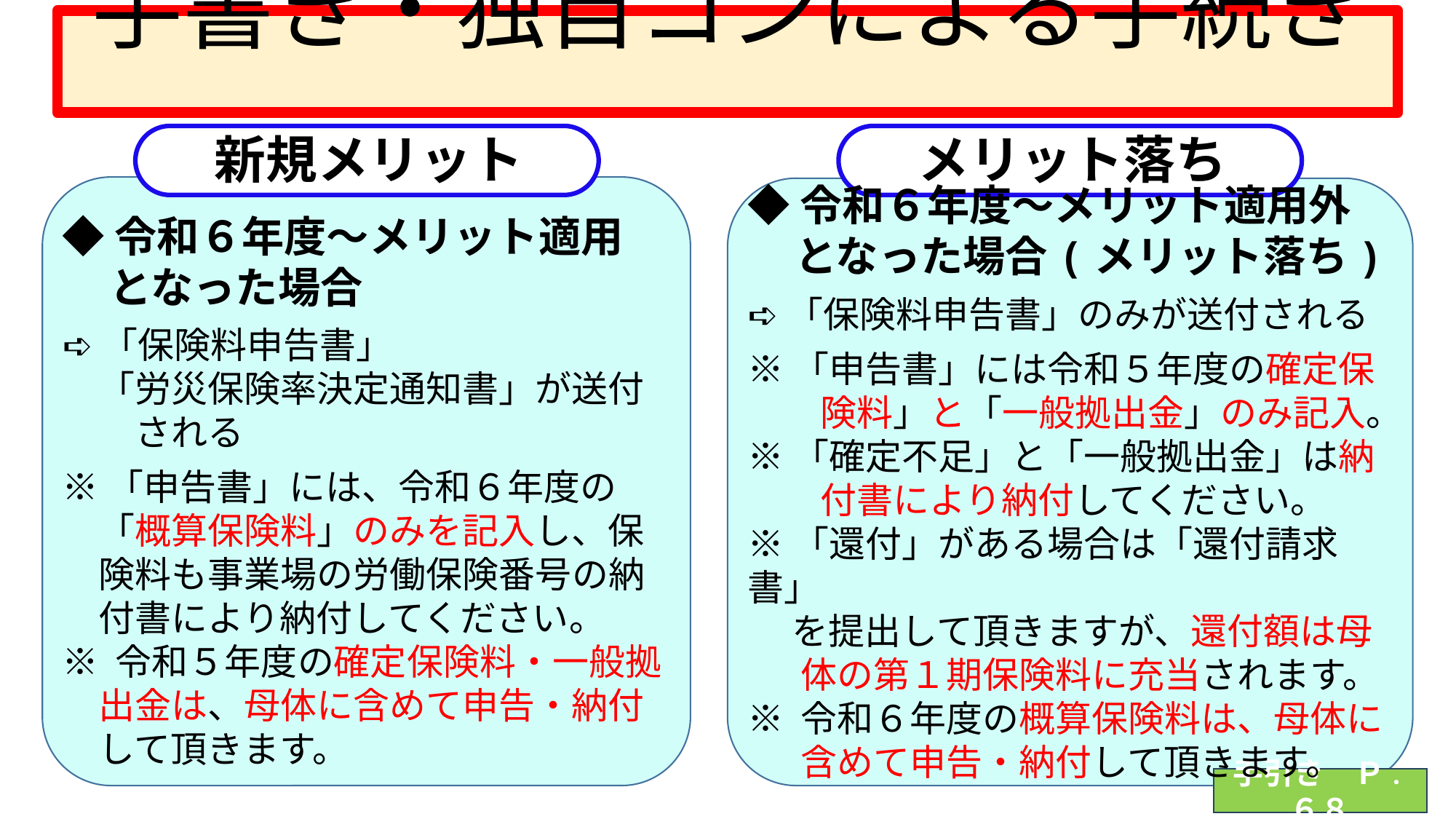

手書き・独自コンによる手続き
新規メリット
メリット落ち
◆ 令和６年度～メリット適用
　 となった場合

➪「保険料申告書」
　「労災保険率決定通知書」が送付
　　される

※「申告書」には、令和６年度の
　「概算保険料」のみを記入し、保
　険料も事業場の労働保険番号の納
　付書により納付してください。
※ 令和５年度の確定保険料・一般拠
　出金は、母体に含めて申告・納付
　して頂きます。
◆ 令和６年度～メリット適用外
　 となった場合(メリット落ち)

➪「保険料申告書」のみが送付される

※「申告書」には令和５年度の確定保
　　険料」と「一般拠出金」のみ記入。
※「確定不足」と「一般拠出金」は納
　　付書により納付してください。
※「還付」がある場合は「還付請求書」
　 を提出して頂きますが、還付額は母
 　体の第１期保険料に充当されます。
※ 令和６年度の概算保険料は、母体に
 　含めて申告・納付して頂きます。

手引き　Ｐ.６８